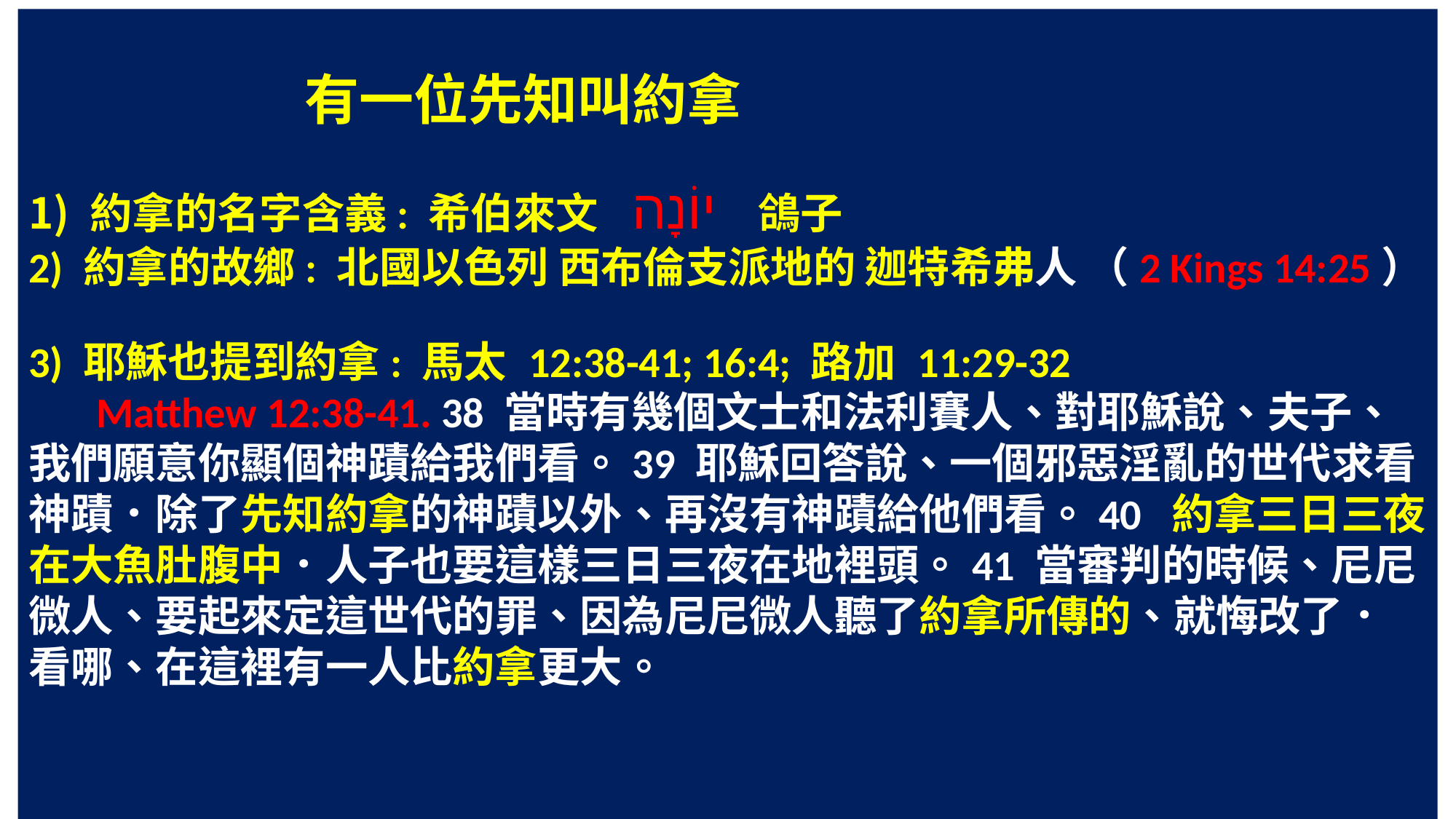

有一位先知叫約拿

約拿的名字含義: 希伯來文  יוֹנָה  鴿子
2) 約拿的故鄉: 北國以色列 西布倫支派地的 迦特希弗人 （2 Kings 14:25）

3) 耶穌也提到約拿: 馬太 12:38-41; 16:4; 路加 11:29-32
       Matthew 12:38-41. 38 當時有幾個文士和法利賽人、對耶穌說、夫子、我們願意你顯個神蹟給我們看。39 耶穌回答說、一個邪惡淫亂的世代求看神蹟．除了先知約拿的神蹟以外、再沒有神蹟給他們看。40  約拿三日三夜在大魚肚腹中．人子也要這樣三日三夜在地裡頭。41 當審判的時候、尼尼微人、要起來定這世代的罪、因為尼尼微人聽了約拿所傳的、就悔改了．看哪、在這裡有一人比約拿更大。